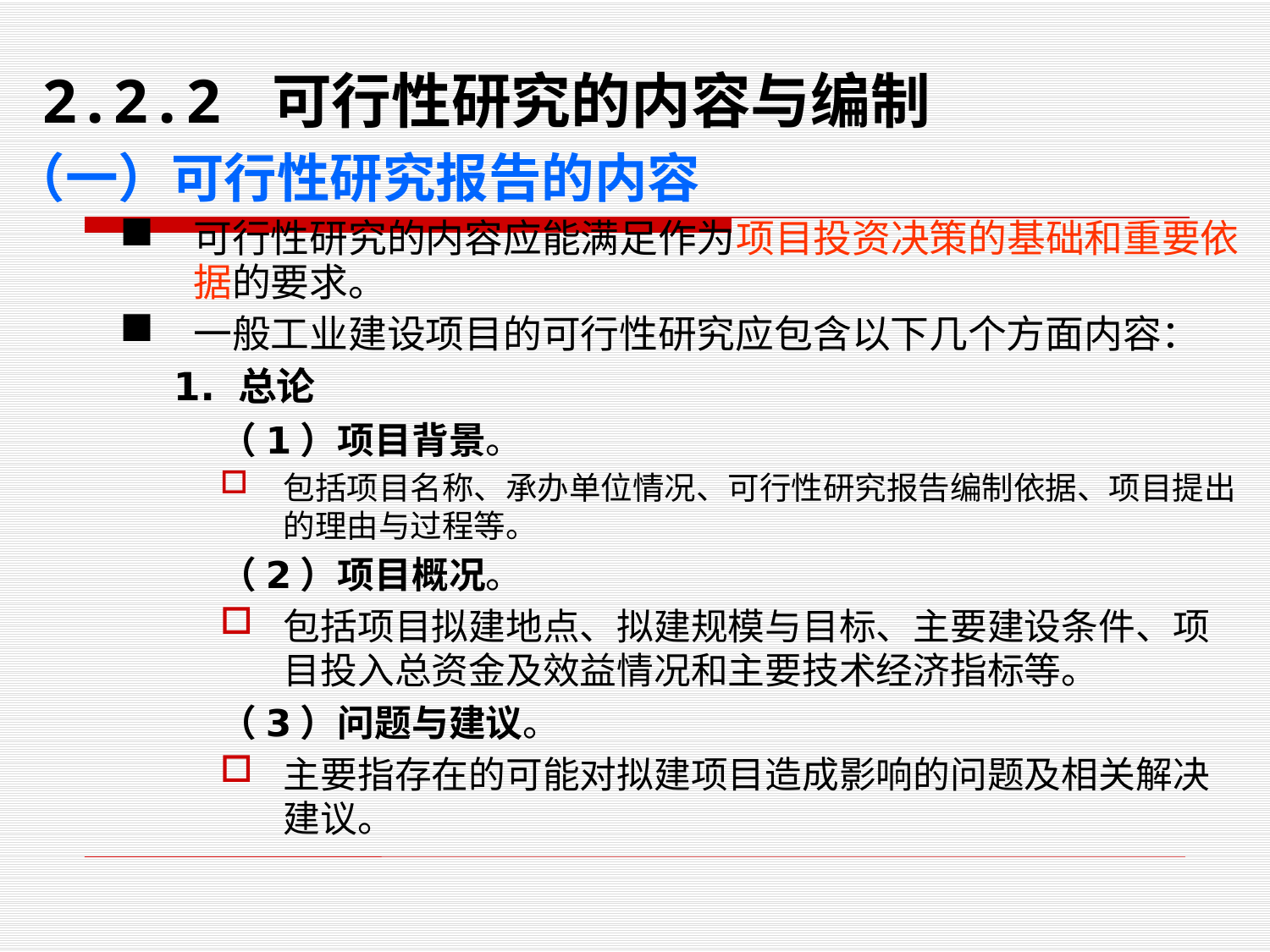

# 2.2.2 可行性研究的内容与编制
（一）可行性研究报告的内容
可行性研究的内容应能满足作为项目投资决策的基础和重要依据的要求。
一般工业建设项目的可行性研究应包含以下几个方面内容：
    1. 总论
（1）项目背景。
包括项目名称、承办单位情况、可行性研究报告编制依据、项目提出的理由与过程等。
（2）项目概况。
包括项目拟建地点、拟建规模与目标、主要建设条件、项目投入总资金及效益情况和主要技术经济指标等。
（3）问题与建议。
主要指存在的可能对拟建项目造成影响的问题及相关解决建议。